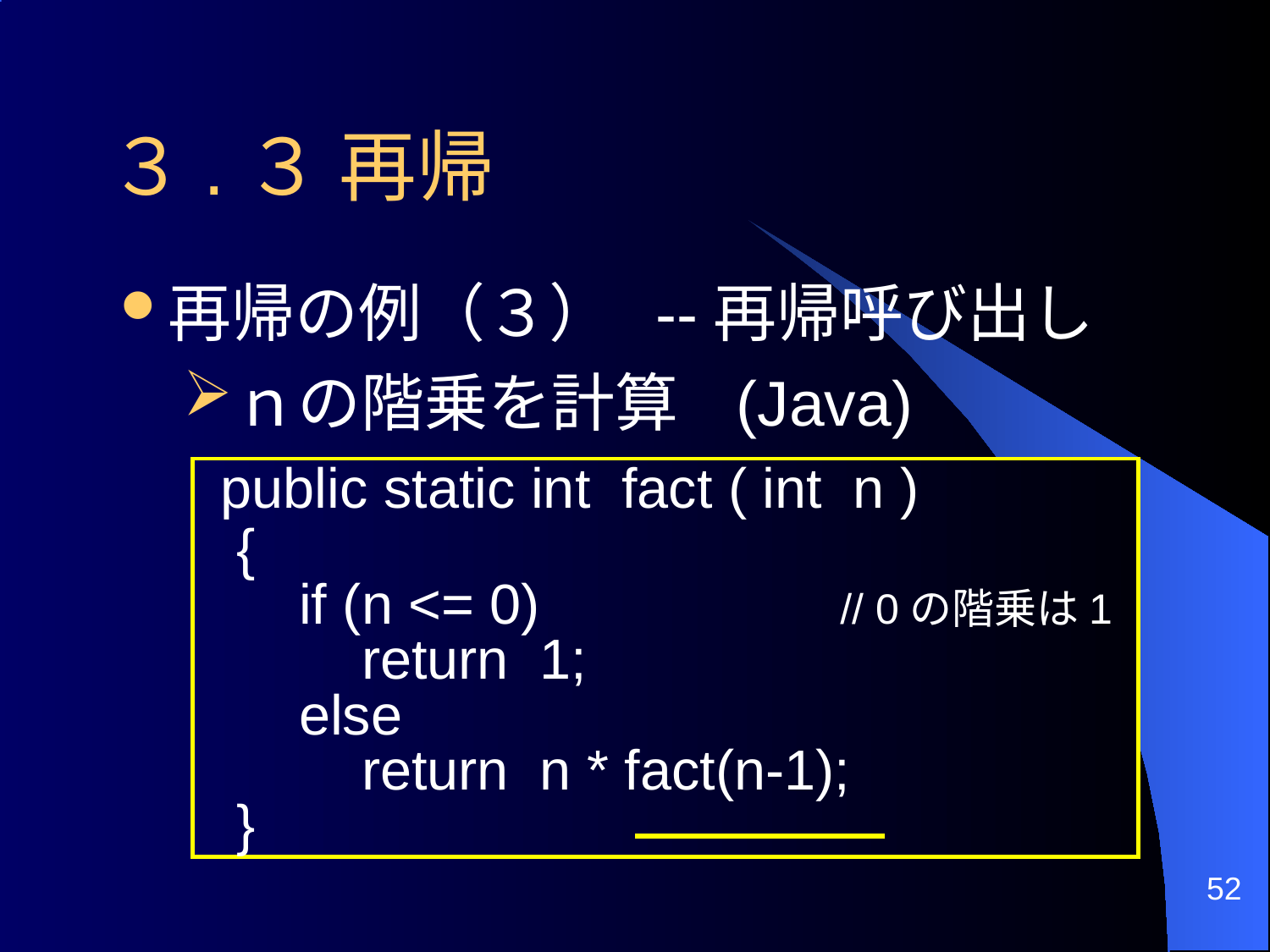

# ３.３ 再帰
再帰の例（３）  --再帰呼び出し
ｎの階乗を計算   (Java)
 public static int  fact ( int  n )
  {
      if (n <= 0)			// 0の階乗は1
          return  1;
      else
          return  n * fact(n-1);
  }
52